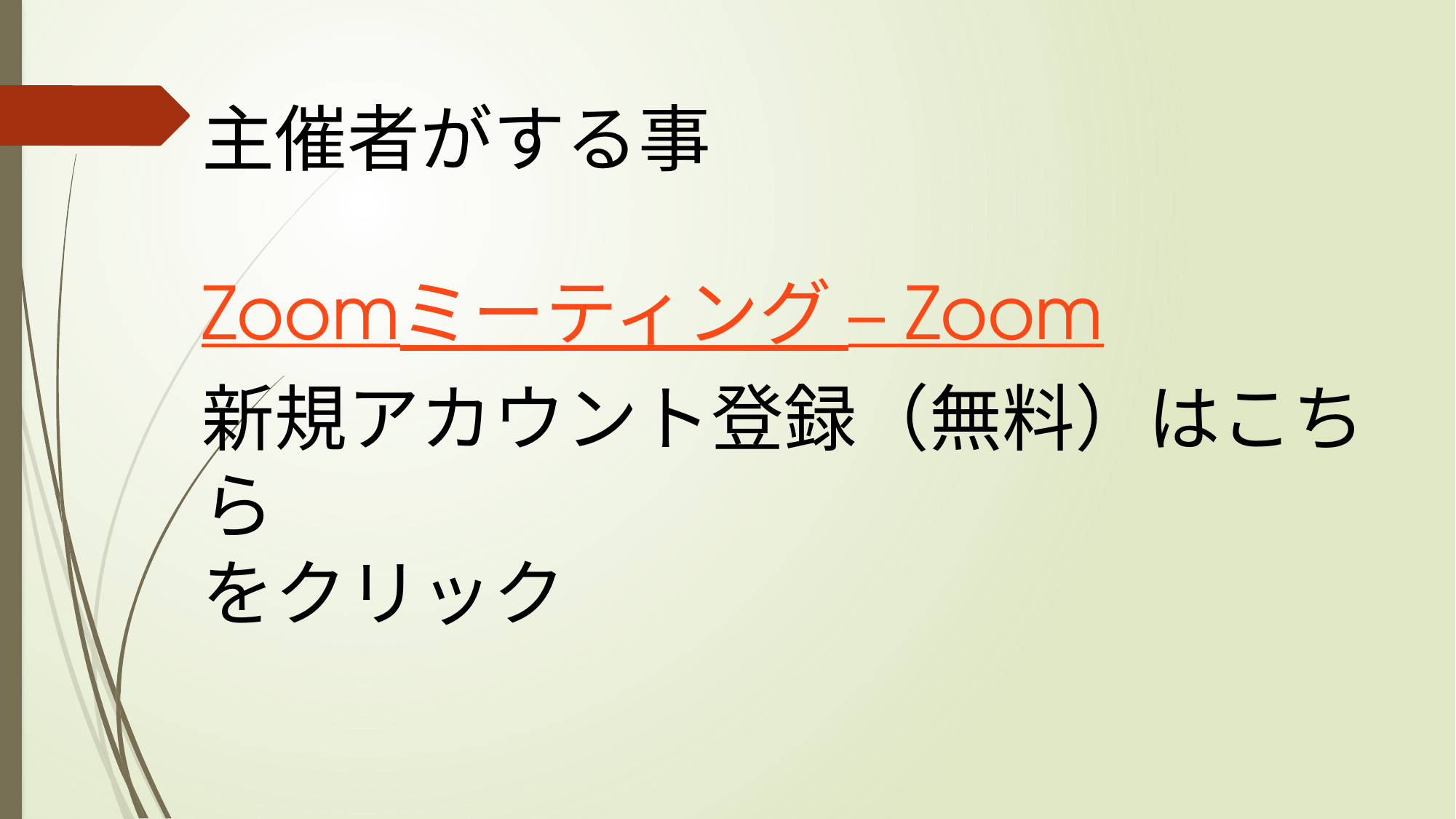

主催者がする事

Zoomミーティング – Zoom
新規アカウント登録（無料）はこちら
をクリック